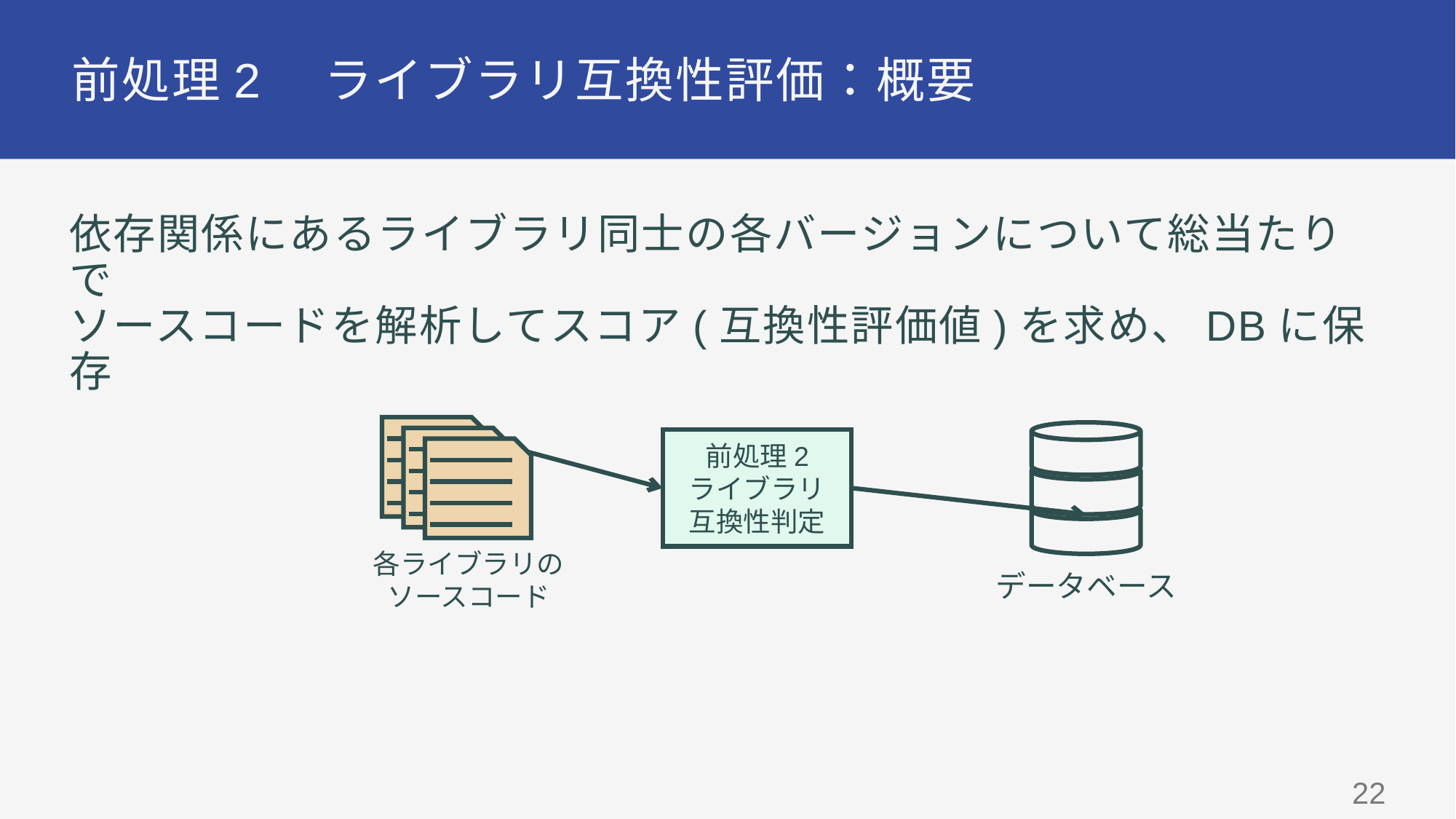

# 前処理2　ライブラリ互換性評価：概要
依存関係にあるライブラリ同士の各バージョンについて総当たりで
ソースコードを解析してスコア(互換性評価値)を求め、DBに保存

前処理2
ライブラリ
互換性判定

各ライブラリの
ソースコード
データベース
22